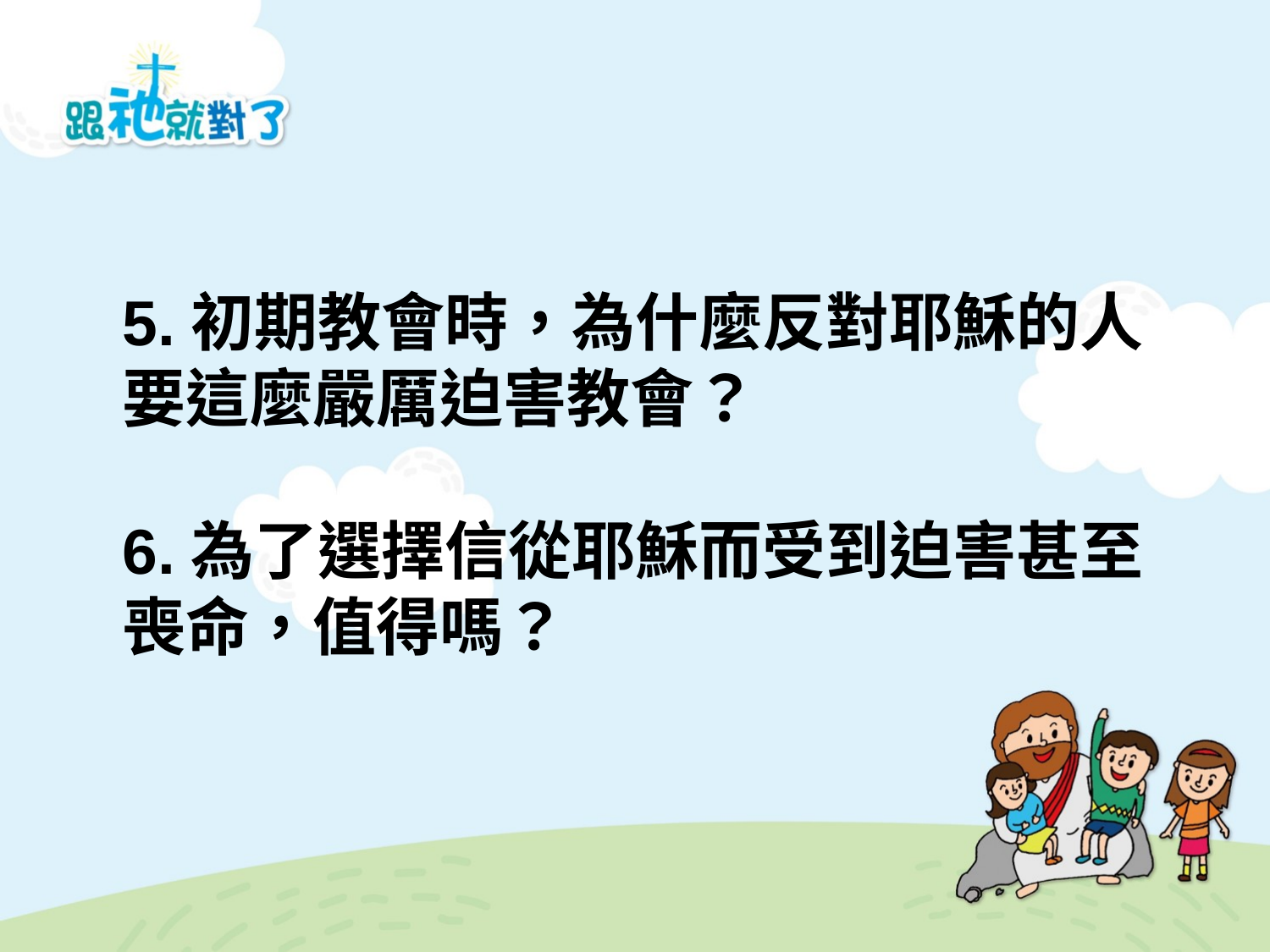

5.初期教會時，為什麼反對耶穌的人要這麼嚴厲迫害教會？

6.為了選擇信從耶穌而受到迫害甚至喪命，值得嗎？